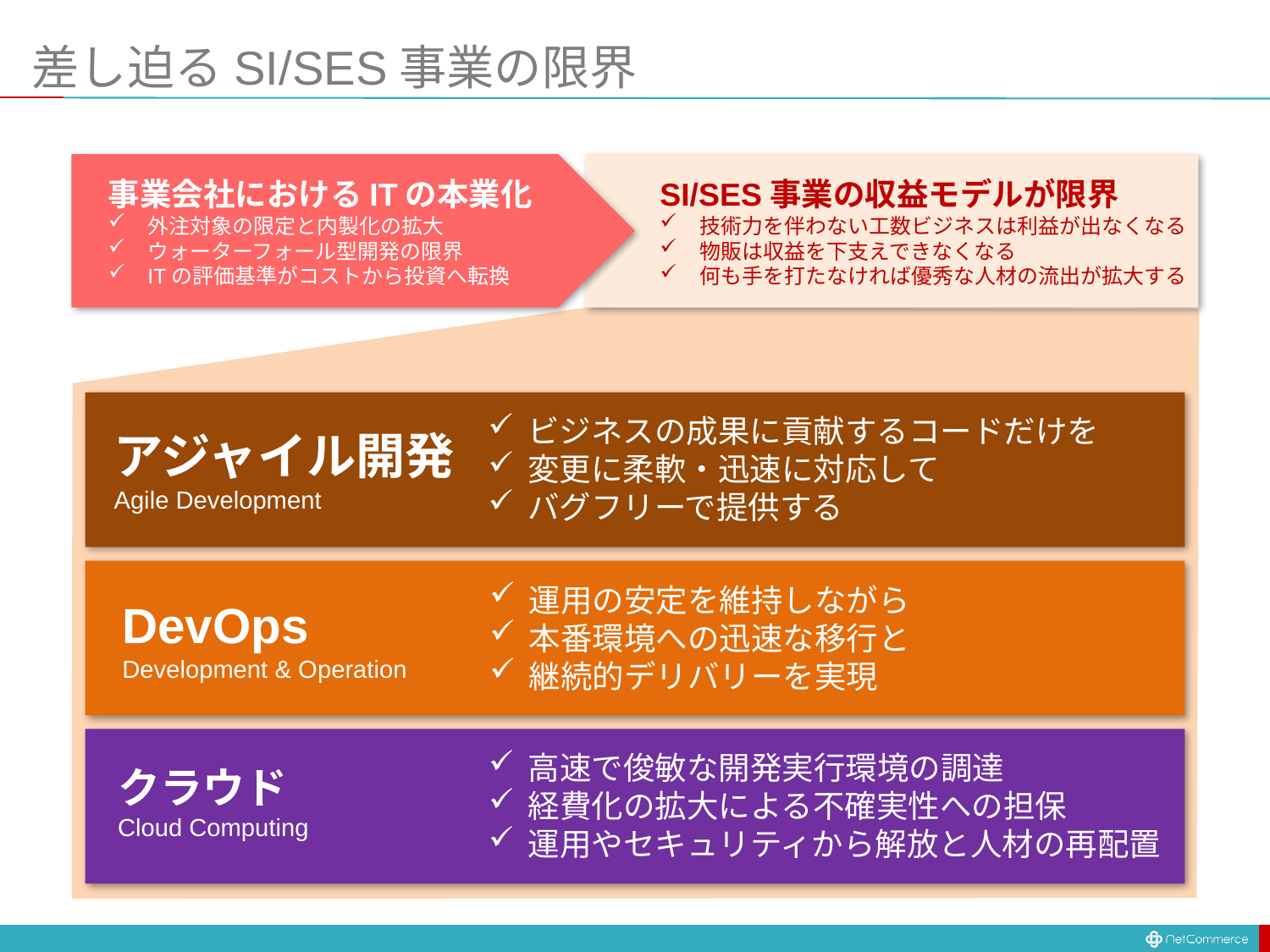

# 差し迫るSI/SES事業の限界

SI/SES事業の収益モデルが限界
技術力を伴わない工数ビジネスは利益が出なくなる
物販は収益を下支えできなくなる
何も手を打たなければ優秀な人材の流出が拡大する
事業会社におけるITの本業化
外注対象の限定と内製化の拡大
ウォーターフォール型開発の限界
ITの評価基準がコストから投資へ転換

ビジネスの成果に貢献するコードだけを
変更に柔軟・迅速に対応して
バグフリーで提供する
アジャイル開発
Agile Development

運用の安定を維持しながら
本番環境への迅速な移行と
継続的デリバリーを実現
DevOps
Development & Operation

高速で俊敏な開発実行環境の調達
経費化の拡大による不確実性への担保
運用やセキュリティから解放と人材の再配置
クラウド
Cloud Computing